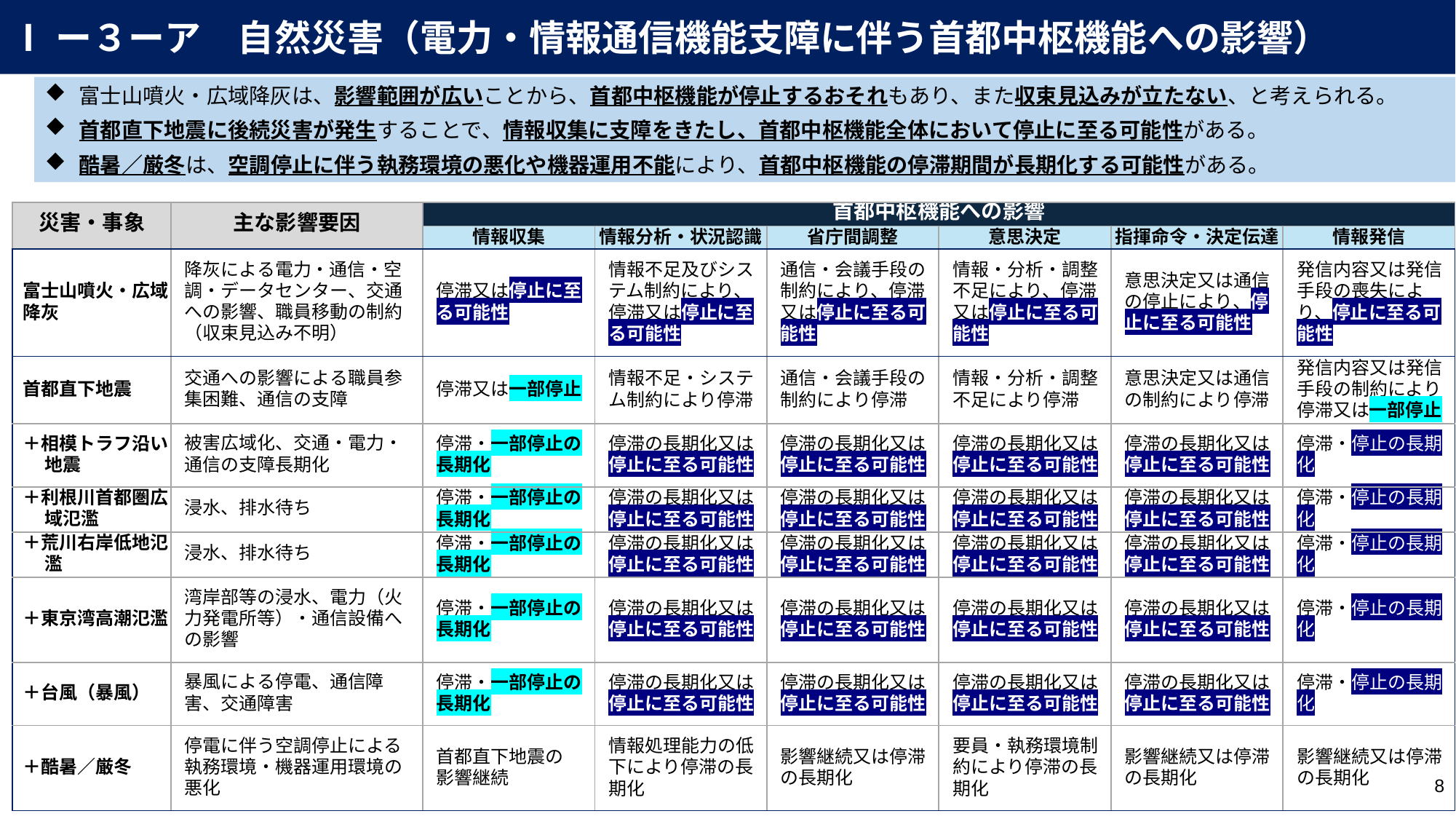

Ⅰー３ーア　自然災害（電力・情報通信機能支障に伴う首都中枢機能への影響）
富士山噴火・広域降灰は、影響範囲が広いことから、首都中枢機能が停止するおそれもあり、また収束見込みが立たない、と考えられる。
首都直下地震に後続災害が発生することで、情報収集に支障をきたし、首都中枢機能全体において停止に至る可能性がある。
酷暑／厳冬は、空調停止に伴う執務環境の悪化や機器運用不能により、首都中枢機能の停滞期間が長期化する可能性がある。
| 災害・事象 | 主な影響要因 | 首都中枢機能への影響 |  |  |  |  |  |
| --- | --- | --- | --- | --- | --- | --- | --- |
|  |  | 情報収集 | 情報分析・状況認識 | 省庁間調整 | 意思決定 | 指揮命令・決定伝達 | 情報発信 |
| 富士山噴火・広域降灰 | 降灰による電力・通信・空調・データセンター、交通への影響、職員移動の制約（収束見込み不明） | 停滞又は停止に至る可能性 | 情報不足及びシステム制約により、停滞又は停止に至る可能性 | 通信・会議手段の制約により、停滞又は停止に至る可能性 | 情報・分析・調整不足により、停滞又は停止に至る可能性 | 意思決定又は通信の停止により、停止に至る可能性 | 発信内容又は発信手段の喪失により、停止に至る可能性 |
| 首都直下地震 | 交通への影響による職員参集困難、通信の支障 | 停滞又は一部停止 | 情報不足・システム制約により停滞 | 通信・会議手段の制約により停滞 | 情報・分析・調整不足により停滞 | 意思決定又は通信の制約により停滞 | 発信内容又は発信手段の制約により停滞又は一部停止 |
| ＋相模トラフ沿い地震 | 被害広域化、交通・電力・通信の支障長期化 | 停滞・一部停止の長期化 | 停滞の長期化又は停止に至る可能性 | 停滞の長期化又は停止に至る可能性 | 停滞の長期化又は停止に至る可能性 | 停滞の長期化又は停止に至る可能性 | 停滞・停止の長期化 |
| ＋利根川首都圏広域氾濫 | 浸水、排水待ち | 停滞・一部停止の長期化 | 停滞の長期化又は停止に至る可能性 | 停滞の長期化又は停止に至る可能性 | 停滞の長期化又は停止に至る可能性 | 停滞の長期化又は停止に至る可能性 | 停滞・停止の長期化 |
| ＋荒川右岸低地氾濫 | 浸水、排水待ち | 停滞・一部停止の長期化 | 停滞の長期化又は停止に至る可能性 | 停滞の長期化又は停止に至る可能性 | 停滞の長期化又は停止に至る可能性 | 停滞の長期化又は停止に至る可能性 | 停滞・停止の長期化 |
| ＋東京湾高潮氾濫 | 湾岸部等の浸水、電力（火力発電所等）・通信設備への影響 | 停滞・一部停止の長期化 | 停滞の長期化又は停止に至る可能性 | 停滞の長期化又は停止に至る可能性 | 停滞の長期化又は停止に至る可能性 | 停滞の長期化又は停止に至る可能性 | 停滞・停止の長期化 |
| ＋台風（暴風） | 暴風による停電、通信障害、交通障害 | 停滞・一部停止の長期化 | 停滞の長期化又は停止に至る可能性 | 停滞の長期化又は停止に至る可能性 | 停滞の長期化又は停止に至る可能性 | 停滞の長期化又は停止に至る可能性 | 停滞・停止の長期化 |
| ＋酷暑／厳冬 | 停電に伴う空調停止による執務環境・機器運用環境の悪化 | 首都直下地震の 影響継続 | 情報処理能力の低下により停滞の長期化 | 影響継続又は停滞の長期化 | 要員・執務環境制約により停滞の長期化 | 影響継続又は停滞の長期化 | 影響継続又は停滞の長期化 |
8